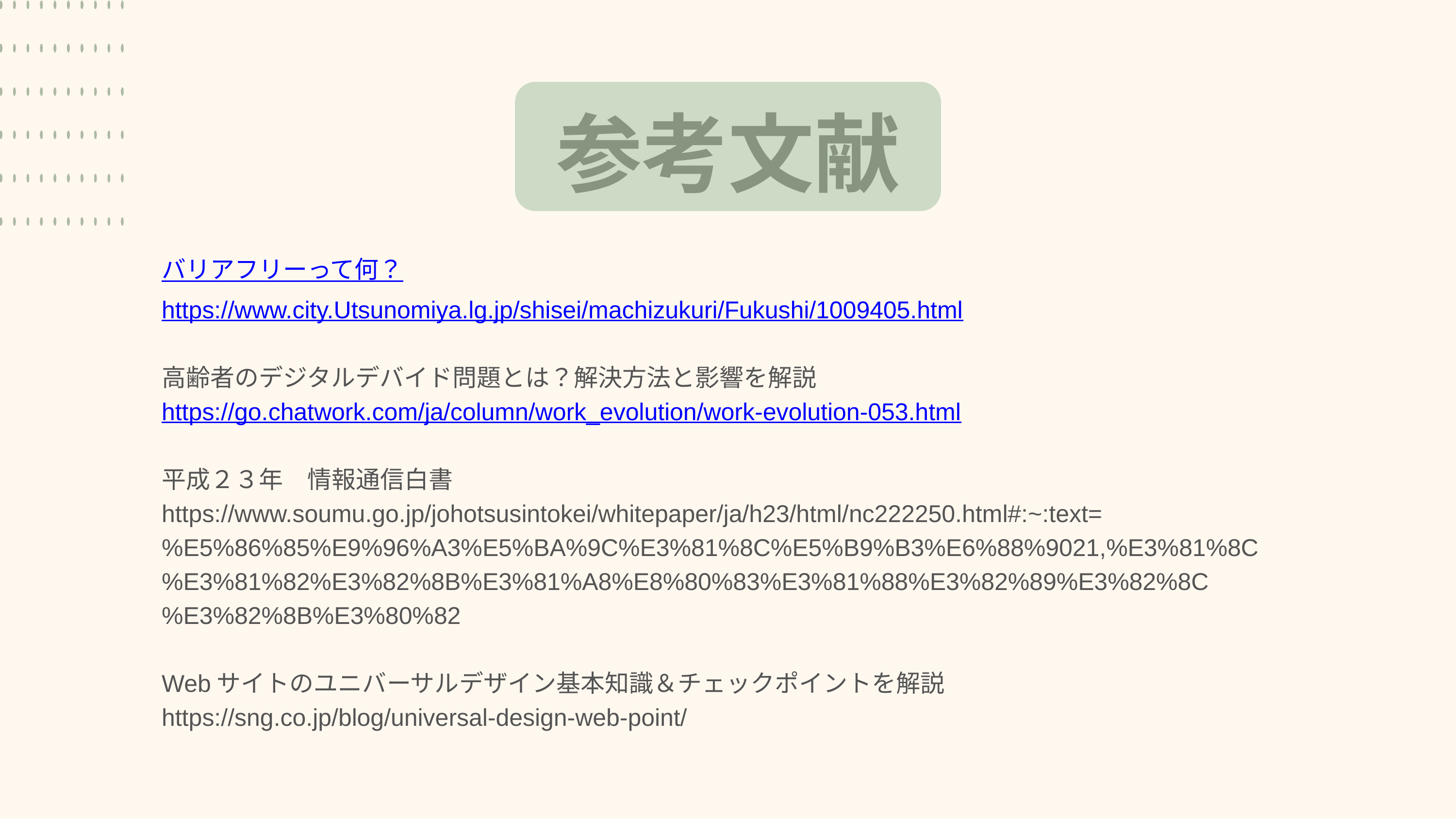

参考文献
バリアフリーって何？
https://www.city.Utsunomiya.lg.jp/shisei/machizukuri/Fukushi/1009405.html

高齢者のデジタルデバイド問題とは？解決方法と影響を解説
https://go.chatwork.com/ja/column/work_evolution/work-evolution-053.html

平成２３年　情報通信白書
https://www.soumu.go.jp/johotsusintokei/whitepaper/ja/h23/html/nc222250.html#:~:text=%E5%86%85%E9%96%A3%E5%BA%9C%E3%81%8C%E5%B9%B3%E6%88%9021,%E3%81%8C%E3%81%82%E3%82%8B%E3%81%A8%E8%80%83%E3%81%88%E3%82%89%E3%82%8C%E3%82%8B%E3%80%82

Webサイトのユニバーサルデザイン基本知識＆チェックポイントを解説
https://sng.co.jp/blog/universal-design-web-point/